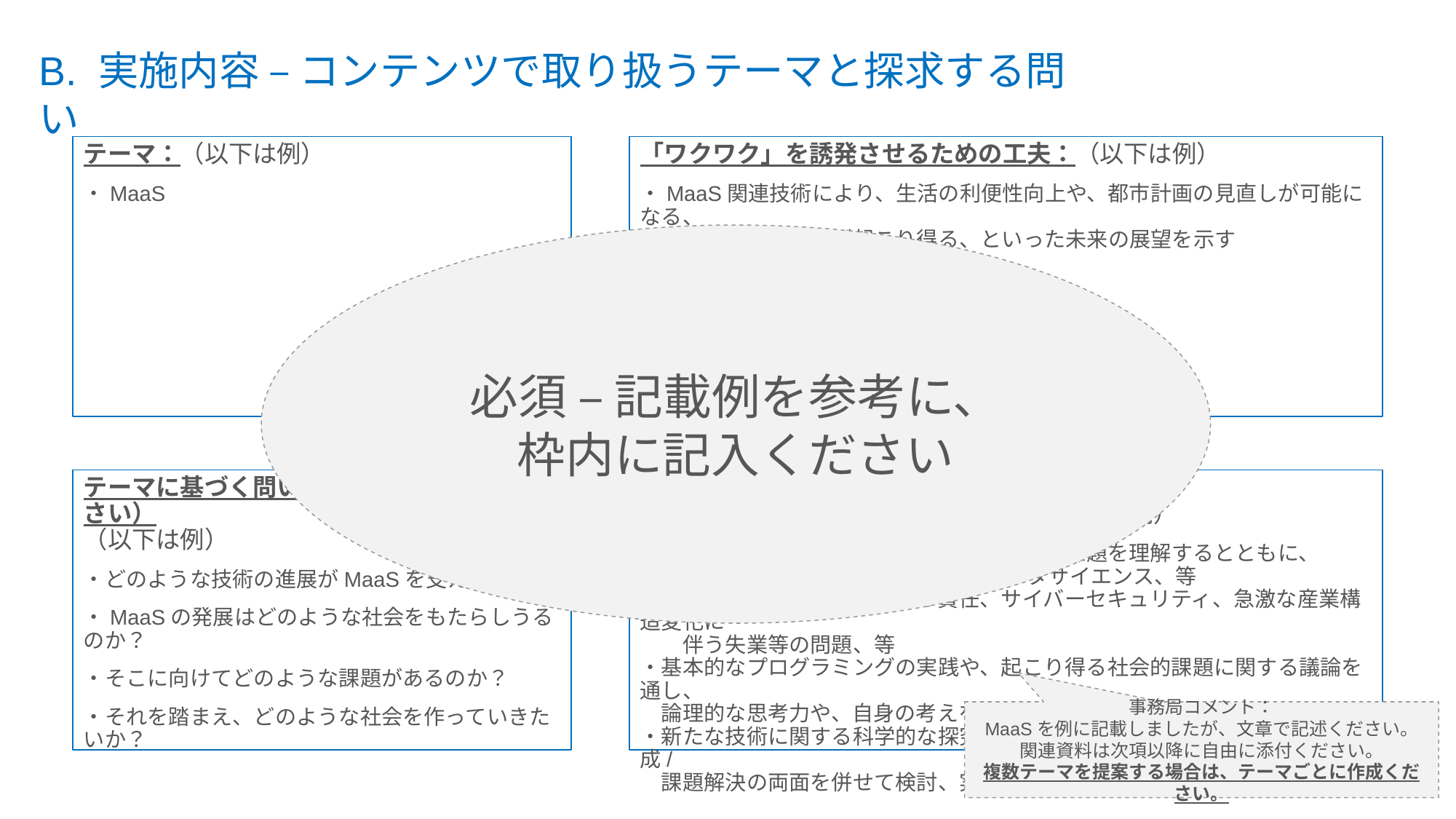

B. 実施内容 – コンテンツで取り扱うテーマと探求する問い
テーマ：（以下は例）
・MaaS
「ワクワク」を誘発させるための工夫：（以下は例）
・MaaS関連技術により、生活の利便性向上や、都市計画の見直しが可能になる、
大掛かりな社会変化が起こり得る、といった未来の展望を示す
テーマに基づく問いの例：（複数記載ください）
（以下は例）
・どのような技術の進展がMaaSを支えるのか？
・MaaSの発展はどのような社会をもたらしうるのか？
・そこに向けてどのような課題があるのか？
・それを踏まえ、どのような社会を作っていきたいか？
どのような学びを実現するのか？ /
育成したい資質・能力はなにか？： （以下は例）
・MaaSの基礎となる技術と、直面している課題を理解するとともに、
　＞基礎となる技術： 数学、コンピュータサイエンス、等
　＞直面している課題：事故の責任、サイバーセキュリティ、急激な産業構造変化に
　　伴う失業等の問題、等
・基本的なプログラミングの実践や、起こり得る社会的課題に関する議論を通し、
　論理的な思考力や、自身の考えを表現し他者と対話する力を養い、
・新たな技術に関する科学的な探究と、実装していく上での社会的な合意形成/
　課題解決の両面を併せて検討、実践していく態度を養う。
必須 – 記載例を参考に、
枠内に記入ください
事務局コメント：
MaaSを例に記載しましたが、文章で記述ください。
関連資料は次項以降に自由に添付ください。
複数テーマを提案する場合は、テーマごとに作成ください。